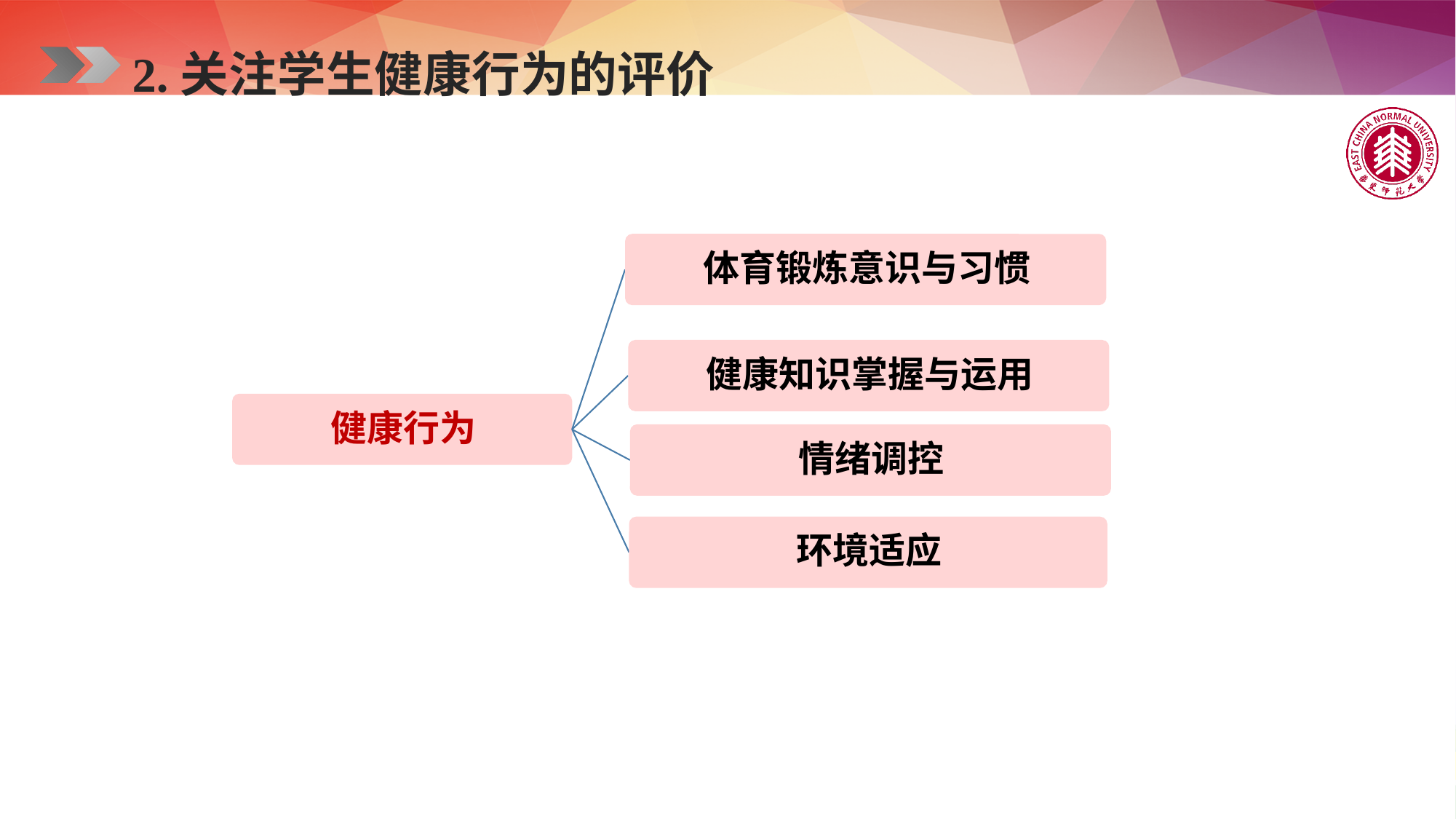

2.关注学生健康行为的评价

健康行为

体育锻炼意识与习惯

健康知识掌握与运用

情绪调控

环境适应